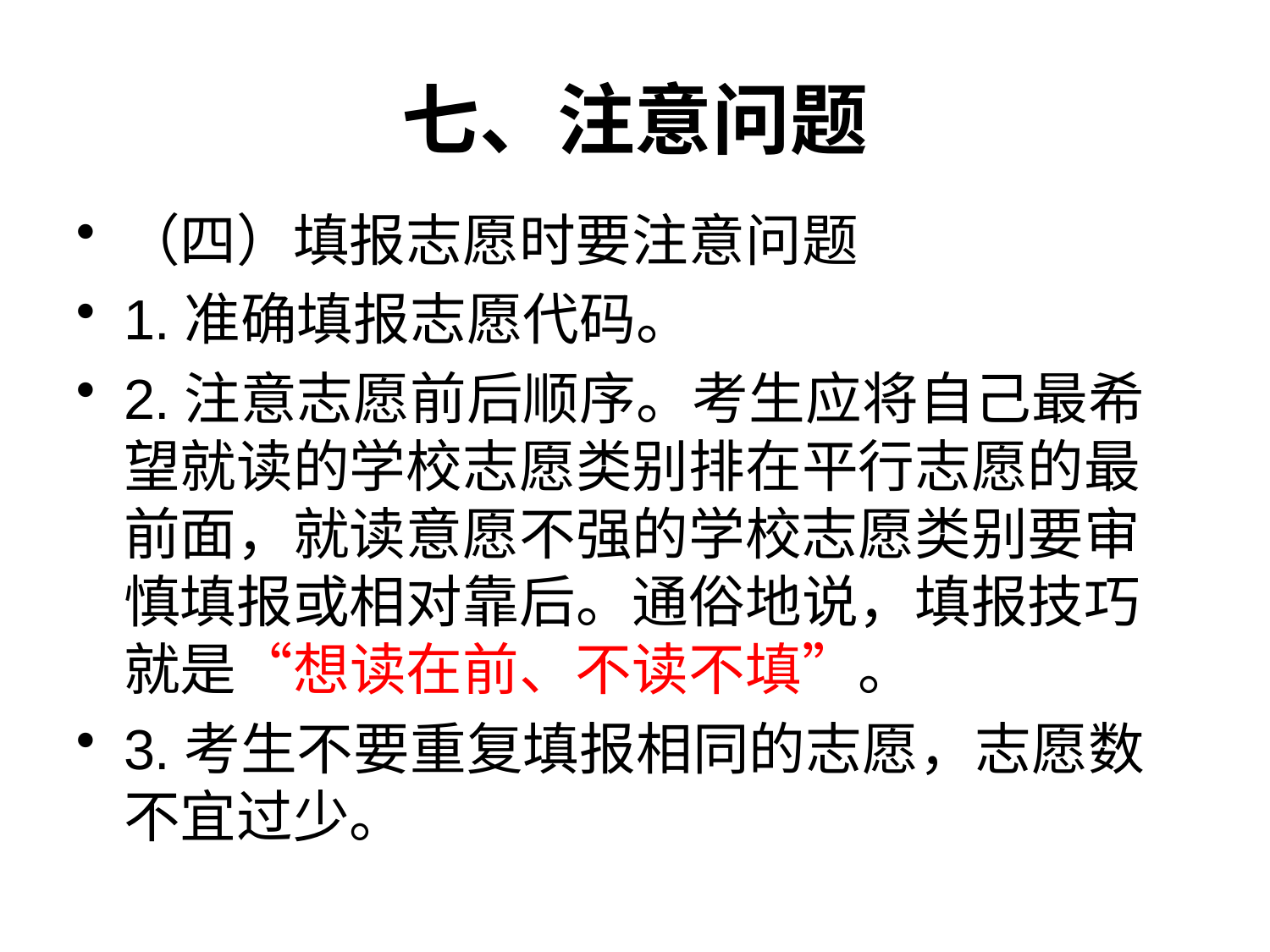

# 七、注意问题
（四）填报志愿时要注意问题
1.准确填报志愿代码。
2.注意志愿前后顺序。考生应将自己最希望就读的学校志愿类别排在平行志愿的最前面，就读意愿不强的学校志愿类别要审慎填报或相对靠后。通俗地说，填报技巧就是“想读在前、不读不填”。
3.考生不要重复填报相同的志愿，志愿数不宜过少。